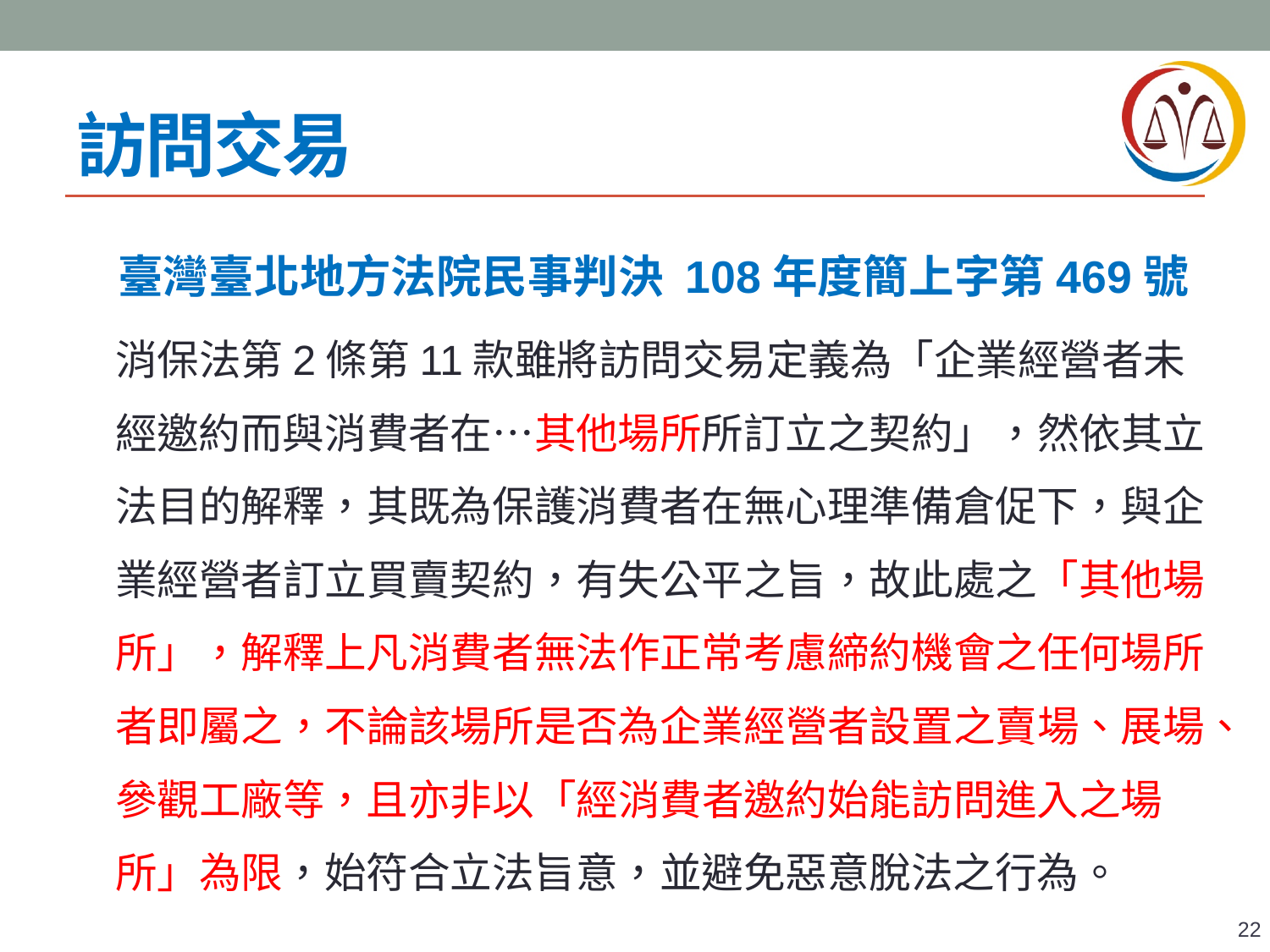

# 訪問交易
   臺灣臺北地方法院民事判決 108年度簡上字第469號
消保法第2條第11款雖將訪問交易定義為「企業經營者未經邀約而與消費者在…其他場所所訂立之契約」，然依其立法目的解釋，其既為保護消費者在無心理準備倉促下，與企業經營者訂立買賣契約，有失公平之旨，故此處之「其他場所」，解釋上凡消費者無法作正常考慮締約機會之任何場所者即屬之，不論該場所是否為企業經營者設置之賣場、展場、參觀工廠等，且亦非以「經消費者邀約始能訪問進入之場所」為限，始符合立法旨意，並避免惡意脫法之行為。
22